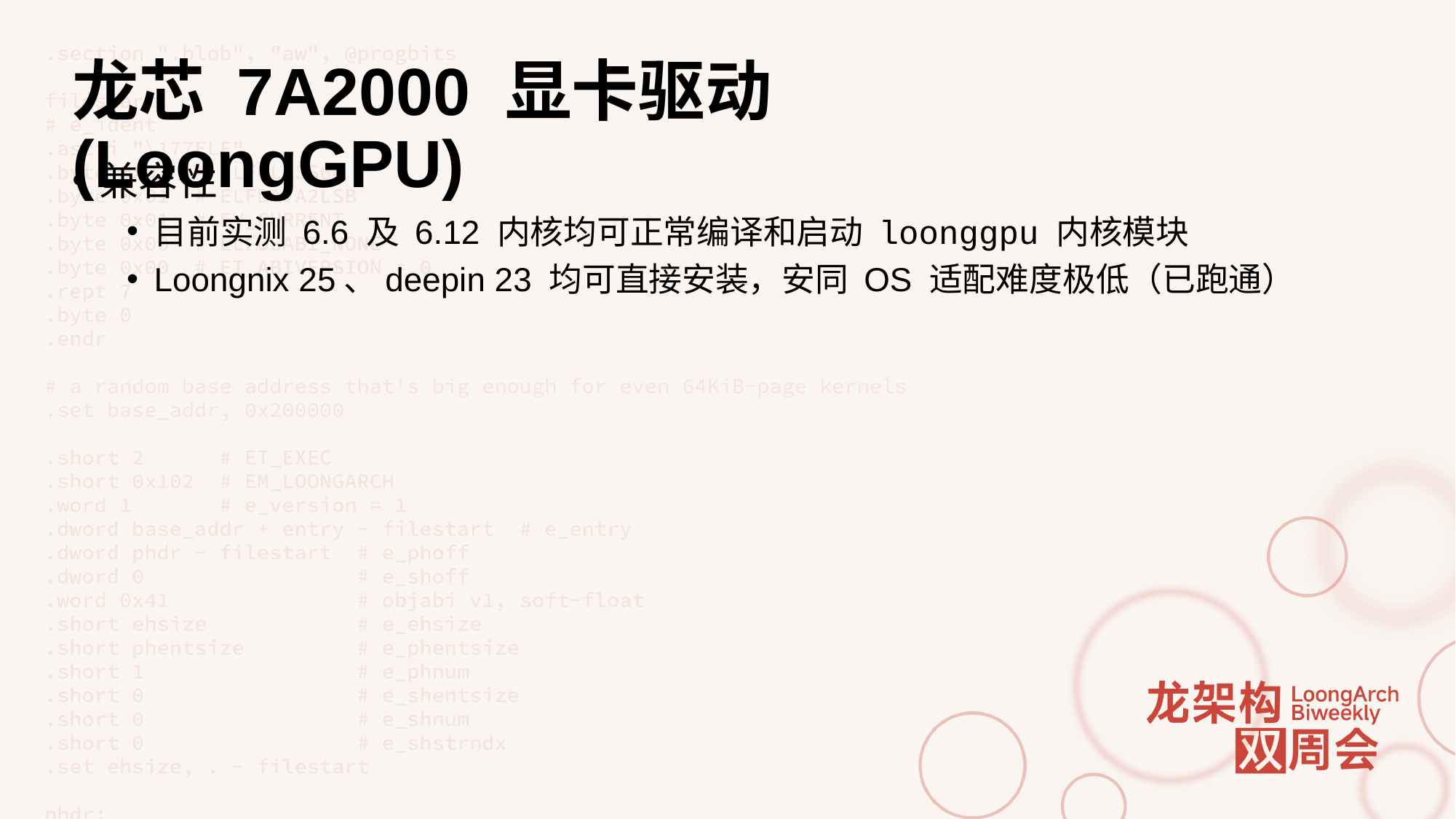

# 龙芯 7A2000 显卡驱动 (LoongGPU)
兼容性
目前实测 6.6 及 6.12 内核均可正常编译和启动 loonggpu 内核模块
Loongnix 25、deepin 23 均可直接安装，安同 OS 适配难度极低（已跑通）